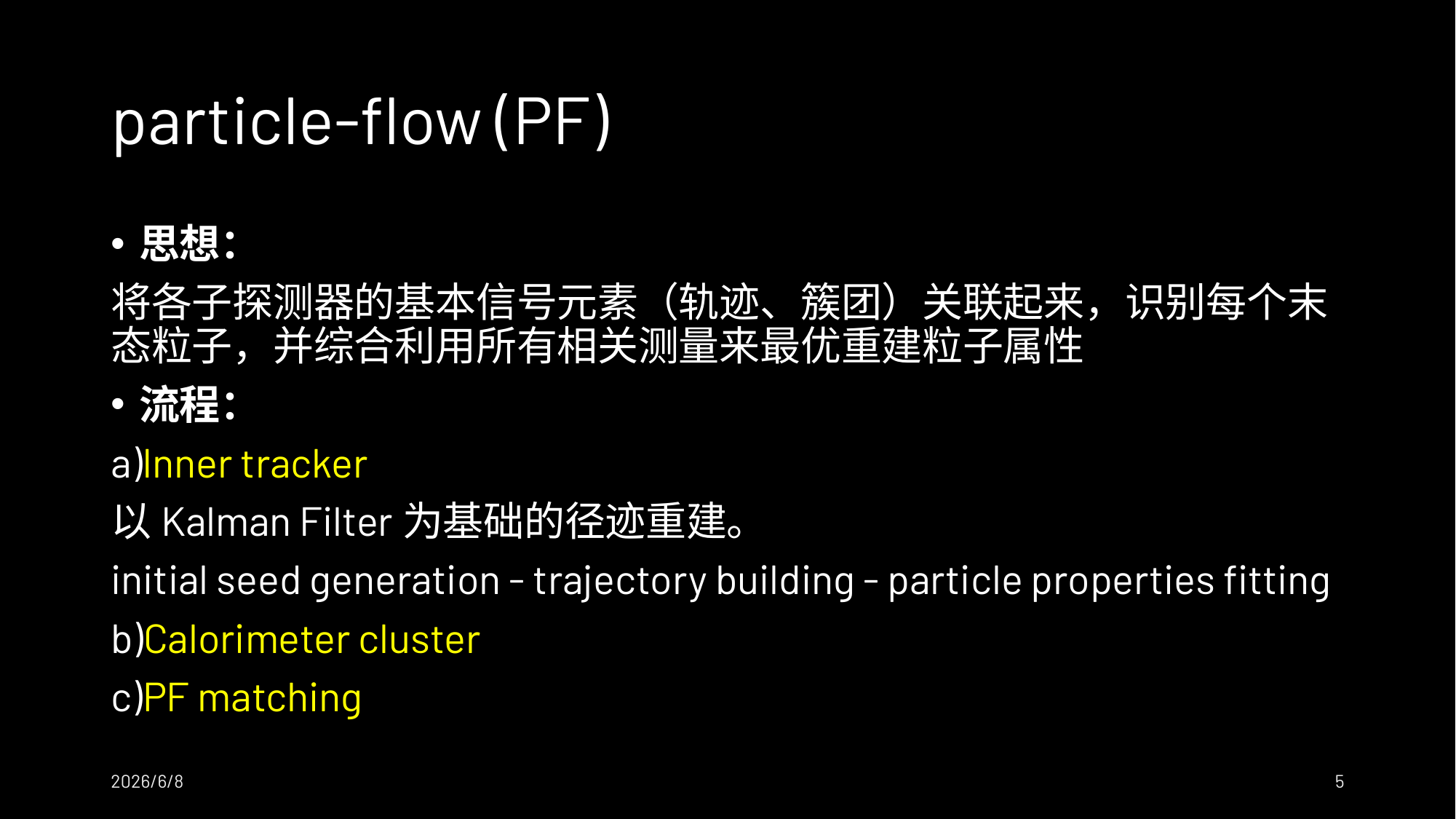

# particle-flow (PF)
思想：
将各子探测器的基本信号元素（轨迹、簇团）关联起来，识别每个末态粒子，并综合利用所有相关测量来最优重建粒子属性
流程：
a)Inner tracker
以Kalman Filter为基础的径迹重建。
initial seed generation - trajectory building - particle properties fitting
b)Calorimeter cluster
c)PF matching

2026/6/8
5